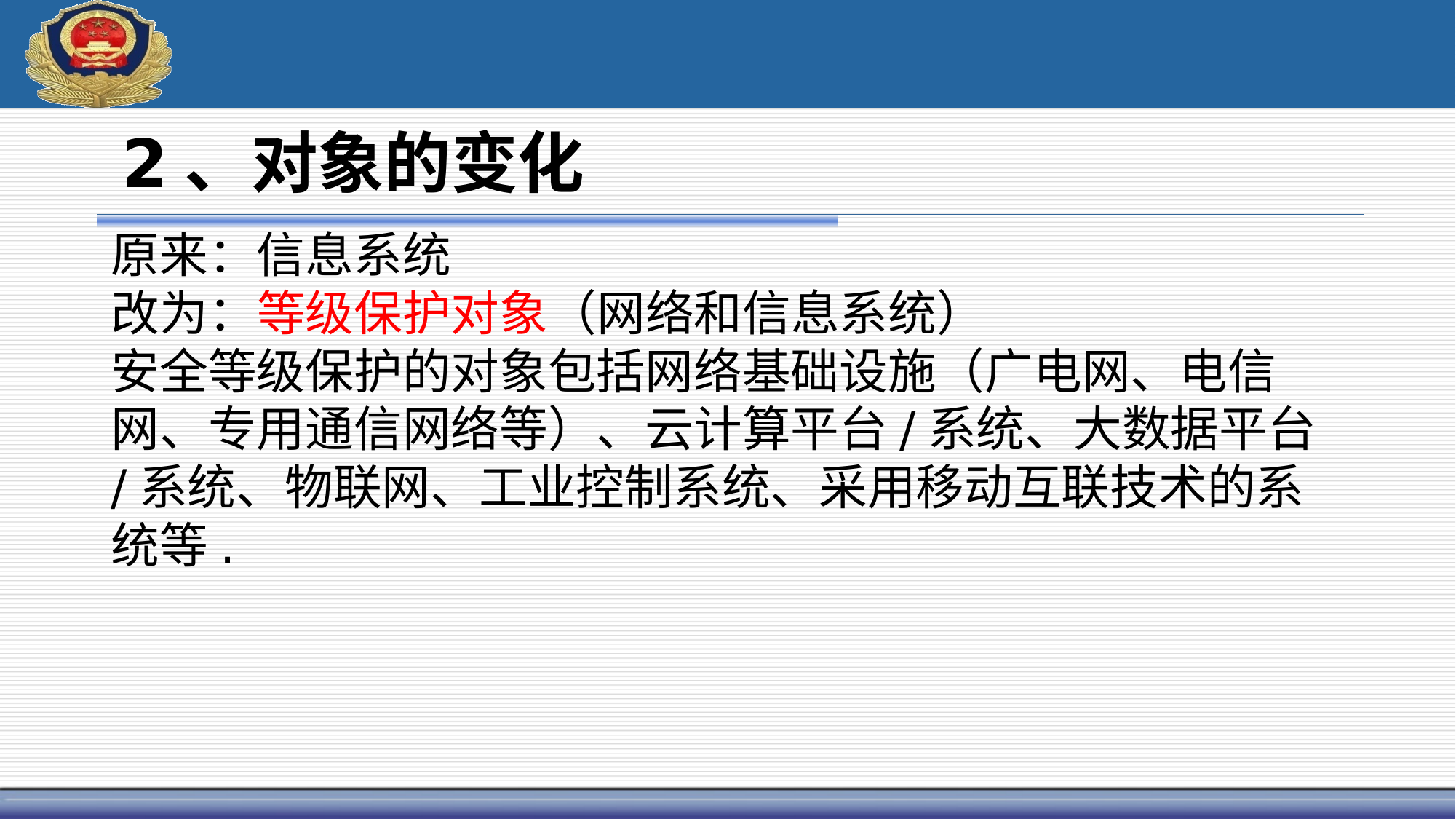

2、对象的变化
原来：信息系统
改为：等级保护对象（网络和信息系统）
安全等级保护的对象包括网络基础设施（广电网、电信网、专用通信网络等）、云计算平台/系统、大数据平台/系统、物联网、工业控制系统、采用移动互联技术的系统等.
19